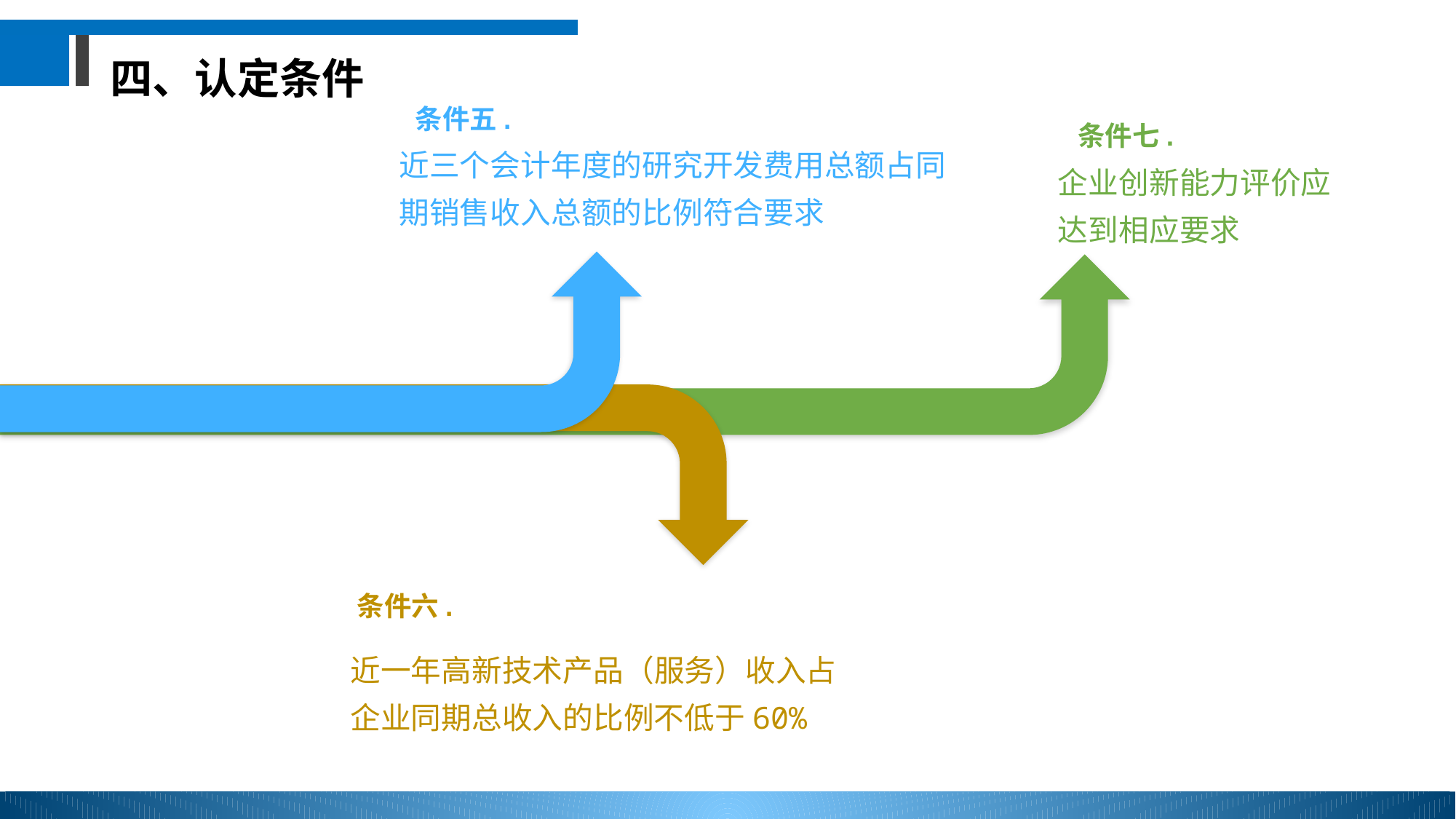

四、认定条件
条件五.
近三个会计年度的研究开发费用总额占同期销售收入总额的比例符合要求

条件七.
企业创新能力评价应达到相应要求
条件六.
近一年高新技术产品（服务）收入占企业同期总收入的比例不低于60%